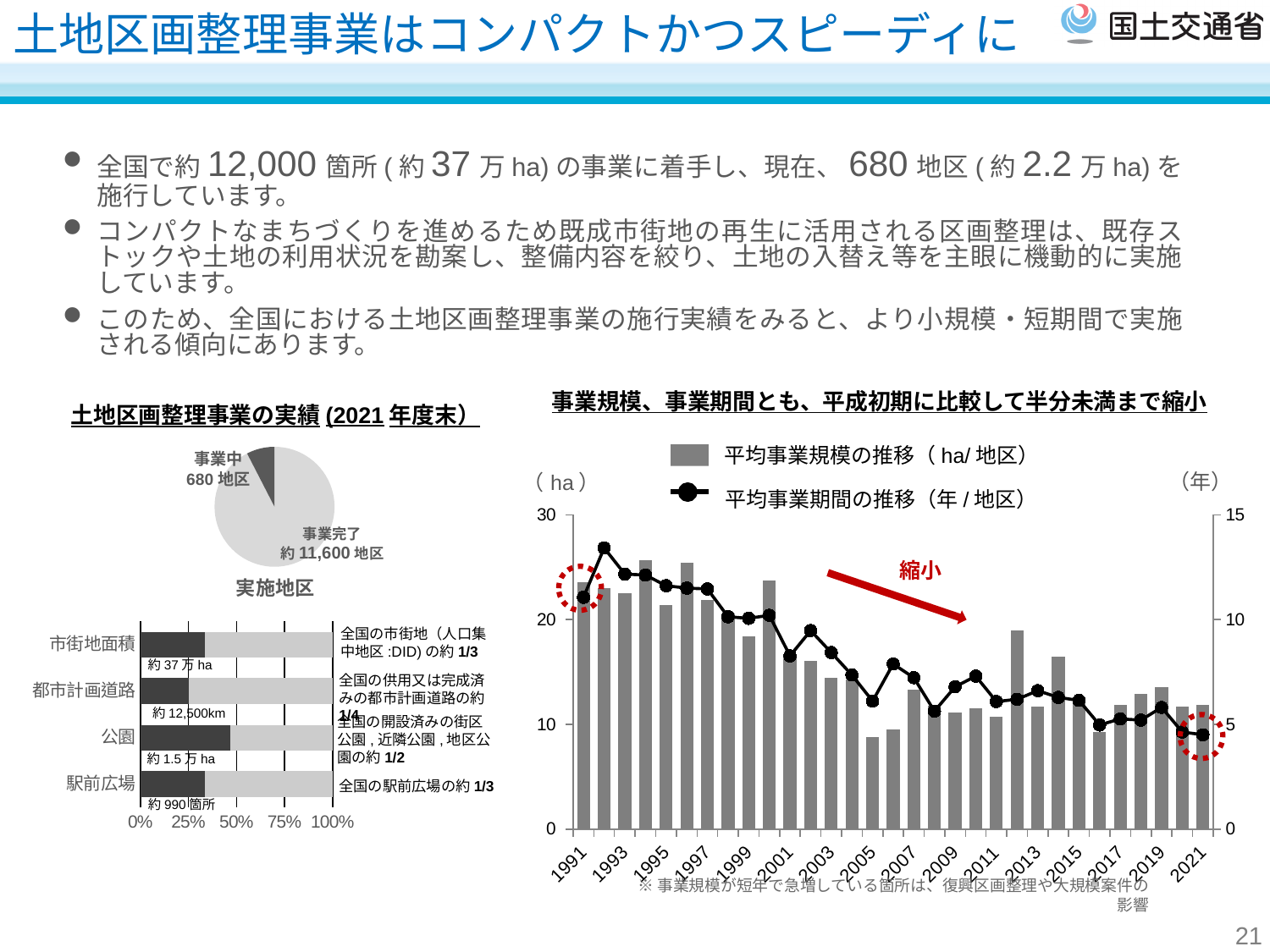

土地区画整理事業はコンパクトかつスピーディに
全国で約12,000箇所(約37万ha)の事業に着手し、現在、680地区(約2.2万ha)を施行しています。
コンパクトなまちづくりを進めるため既成市街地の再生に活用される区画整理は、既存ストックや土地の利用状況を勘案し、整備内容を絞り、土地の入替え等を主眼に機動的に実施しています。
このため、全国における土地区画整理事業の施行実績をみると、より小規模・短期間で実施される傾向にあります。

事業規模、事業期間とも、平成初期に比較して半分未満まで縮小
土地区画整理事業の実績(2021年度末）
平均事業規模の推移（ha/地区）

### Chart

| Category | 【実績】地区数 |
|---|---|
|  | 11000.0 |
|  | 900.0 |
|  | None |
|  | None |
事業中
680地区
事業完了
約11,600地区

### Chart

| Category | 施行面積 | 事業期間 |
|---|---|---|
| 1991 | 23.580402254032244 | 11.060483870967742 |
| 1992 | 22.995508058139524 | 13.418604651162791 |
| 1993 | 22.479179304498256 | 12.16955017301038 |
| 1994 | 25.659706831050237 | 12.123287671232877 |
| 1995 | 21.378812825910938 | 11.615384615384615 |
| 1996 | 25.420049235849074 | 11.5 |
| 1997 | 21.902868830097084 | 11.46116504854369 |
| 1998 | 20.53919920625 | 10.13125 |
| 1999 | 18.427574959770112 | 10.057471264367816 |
| 2000 | 23.71211170312499 | 10.203125 |
| 2001 | 16.38802784166667 | 8.266666666666667 |
| 2002 | 16.03307624752475 | 9.475247524752476 |
| 2003 | 14.452440608695657 | 8.423913043478262 |
| 2004 | 14.288601511363636 | 7.3522727272727275 |
| 2005 | 8.787306957446807 | 6.1063829787234045 |
| 2006 | 9.545418817073172 | 7.878048780487805 |
| 2007 | 13.342344430379743 | 7.227848101265823 |
| 2008 | 11.764659955223879 | 5.626865671641791 |
| 2009 | 11.125671831168837 | 6.792207792207792 |
| 2010 | 11.524735660000001 | 7.3 |
| 2011 | 10.708478561403505 | 6.087719298245614 |
| 2012 | 18.97916057954545 | 6.193181818181818 |
| 2013 | 11.660752947368422 | 6.605263157894737 |
| 2014 | 16.48381333333333 | 6.285714285714286 |
| 2015 | 12.418056701754386 | 6.140350877192983 |
| 2016 | 9.263649241935484 | 4.967741935483871 |
| 2017 | 11.843380080645158 | 5.258064516129032 |
| 2018 | 12.931379345454548 | 5.2 |
| 2019 | 13.540988807692305 | 5.8076923076923075 |
| 2020 | 11.690770717391304 | 4.630434782608695 |
| 2021 | 11.864166666666664 | 4.5 |
平均事業期間の推移（年/地区）

縮小

実施地区

### Chart

| Category | 土地区画整理事業 | その他 |
|---|---|---|
| 駅前広場 | 960.0 | 1920.0 |
| 公園 | 15000.0 | 17000.0 |
| 都市計画道路 | 11500.0 | 34500.0 |
| 市街地面積 | 370000.0 | 740000.0 |
約37万ha
約12,500km
約1.5万ha
約990箇所
全国の市街地（人口集中地区:DID)の約1/3
全国の供用又は完成済みの都市計画道路の約1/4
全国の開設済みの街区公園,近隣公園,地区公園の約1/2
全国の駅前広場の約1/3

※事業規模が短年で急増している箇所は、復興区画整理や大規模案件の影響
21